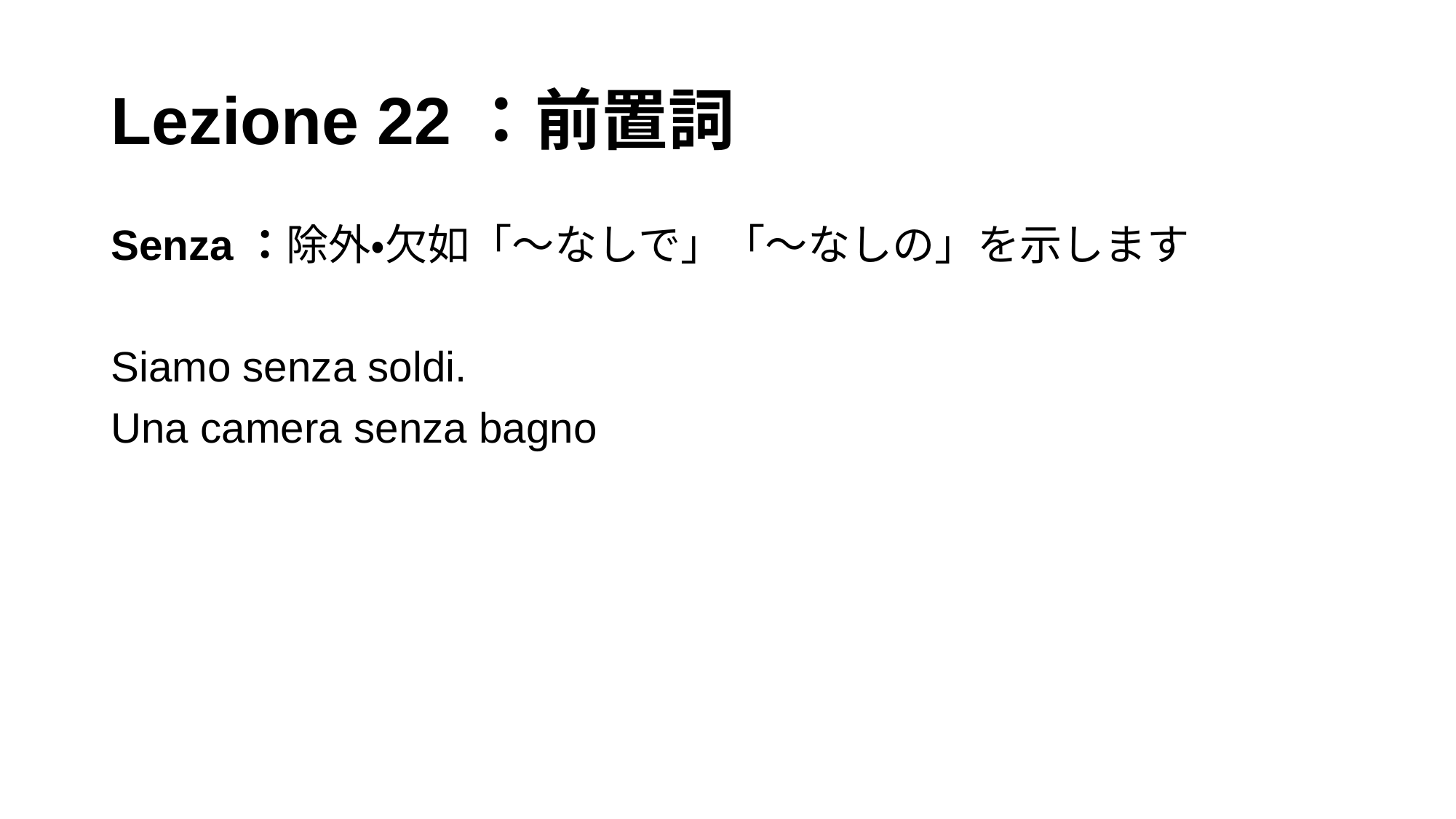

# Lezione 22：前置詞
Senza：除外・欠如「～なしで」「～なしの」を示します

Siamo senza soldi.
Una camera senza bagno